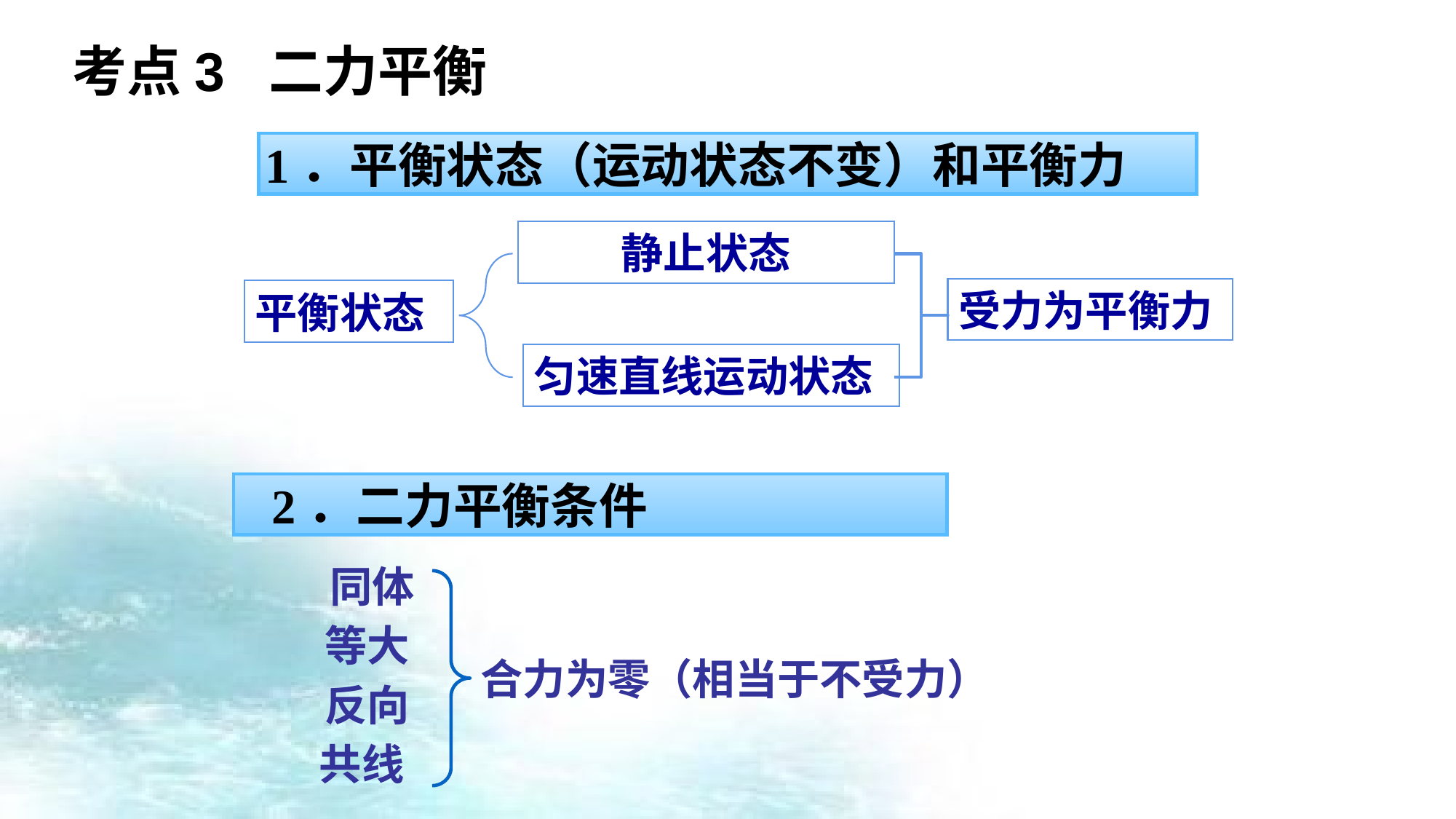

考点3  二力平衡
1．平衡状态（运动状态不变）和平衡力
静止状态

受力为平衡力
平衡状态
匀速直线运动状态
2．二力平衡条件
同体

等大
合力为零（相当于不受力）
反向
共线